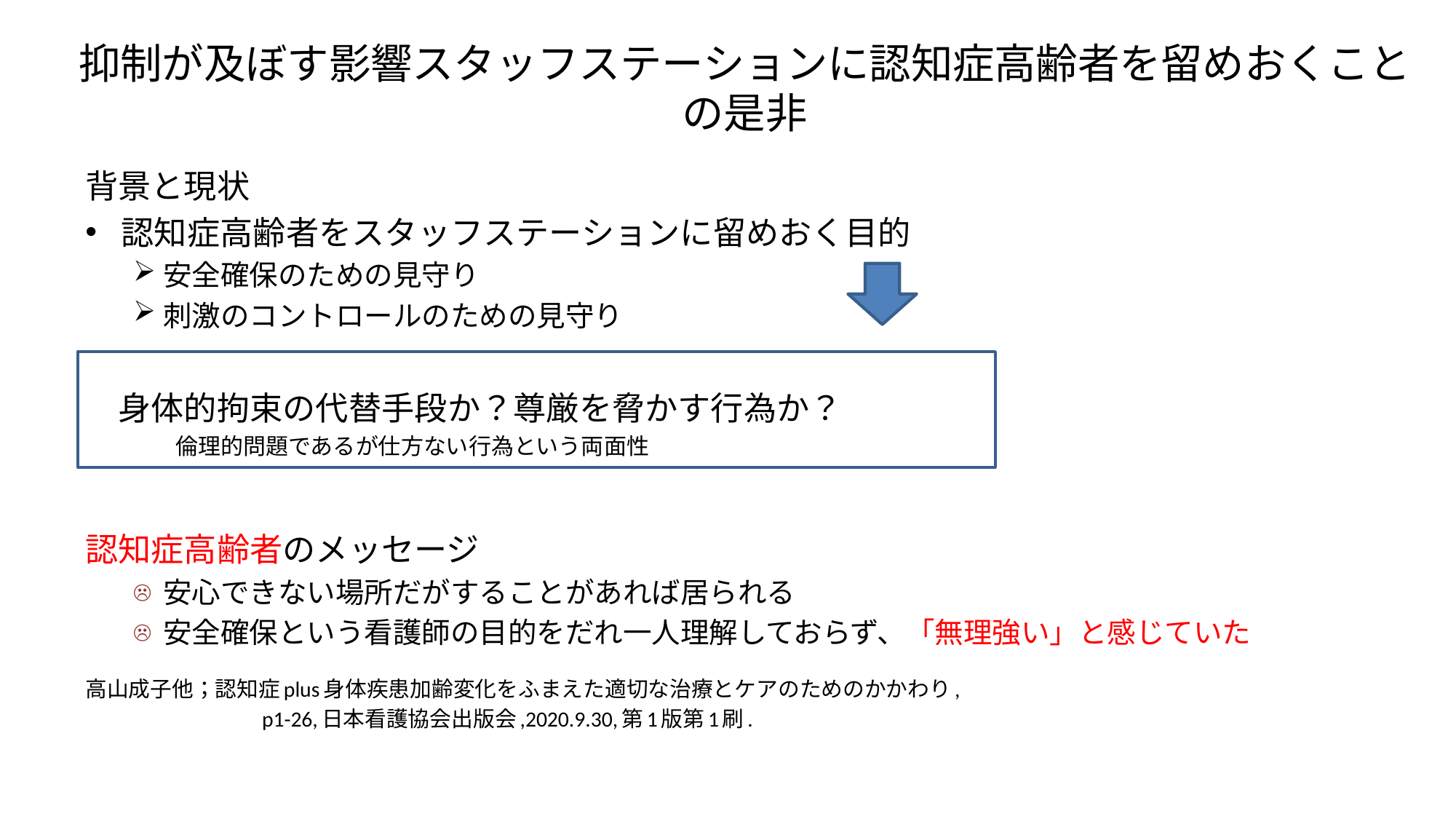

# 抑制が及ぼす影響スタッフステーションに認知症高齢者を留めおくことの是非
背景と現状
認知症高齢者をスタッフステーションに留めおく目的
安全確保のための見守り
刺激のコントロールのための見守り

　身体的拘束の代替手段か？尊厳を脅かす行為か？
　　　　倫理的問題であるが仕方ない行為という両面性

認知症高齢者のメッセージ
安心できない場所だがすることがあれば居られる
安全確保という看護師の目的をだれ一人理解しておらず、「無理強い」と感じていた

高山成子他；認知症plus身体疾患加齢変化をふまえた適切な治療とケアのためのかかわり,
　　　　　　　　p1-26,日本看護協会出版会,2020.9.30,第1版第1刷.